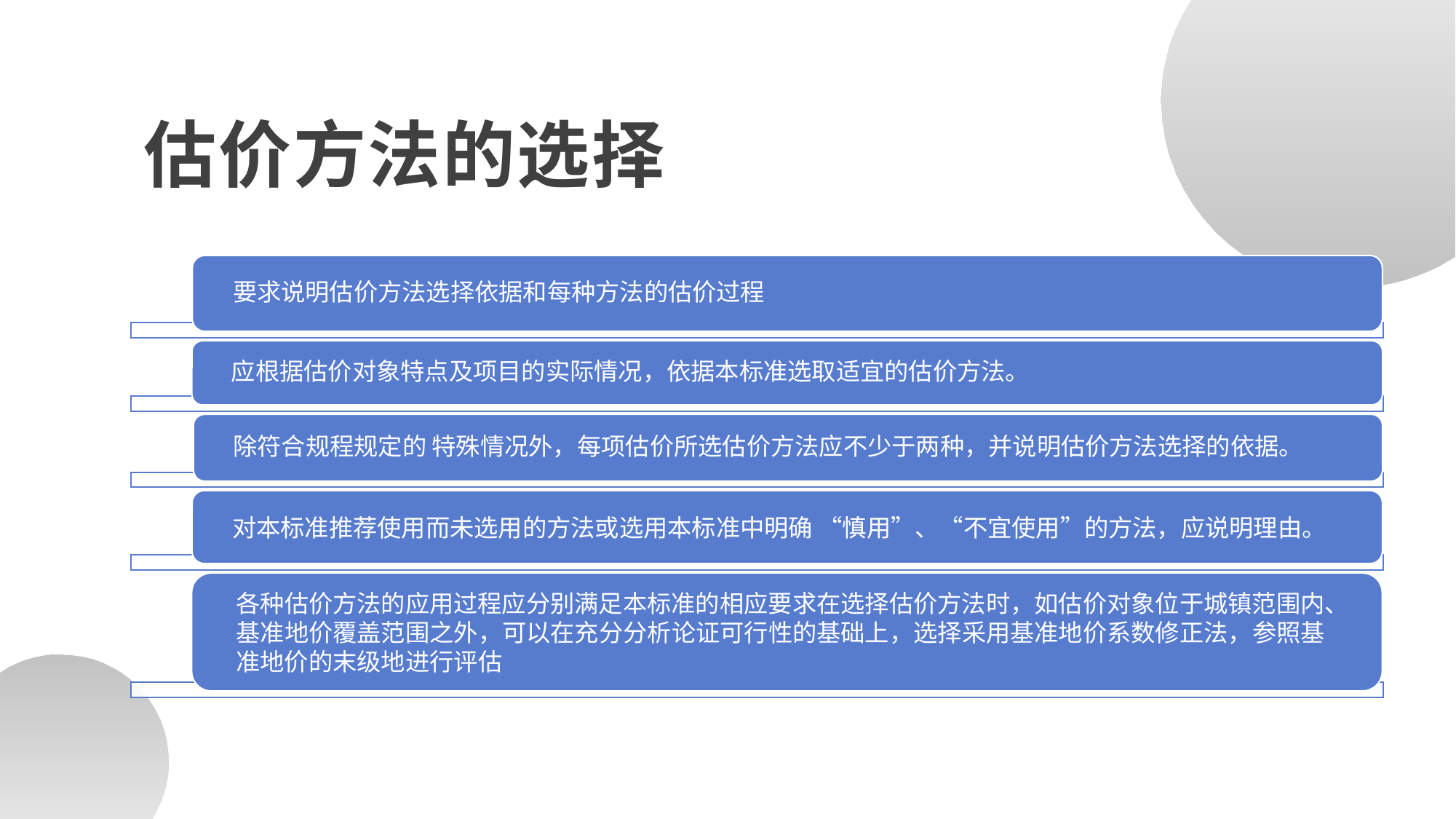

估价方法的选择
要求说明估价方法选择依据和每种方法的估价过程
应根据估价对象特点及项目的实际情况，依据本标准选取适宜的估价方法。
除符合规程规定的 特殊情况外，每项估价所选估价方法应不少于两种，并说明估价方法选择的依据。
对本标准推荐使用而未选用的方法或选用本标准中明确 “慎用”、“不宜使用”的方法，应说明理由。
各种估价方法的应用过程应分别满足本标准的相应要求在选择估价方法时，如估价对象位于城镇范围内、基准地价覆盖范围之外，可以在充分分析论证可行性的基础上，选择采用基准地价系数修正法，参照基准地价的末级地进行评估